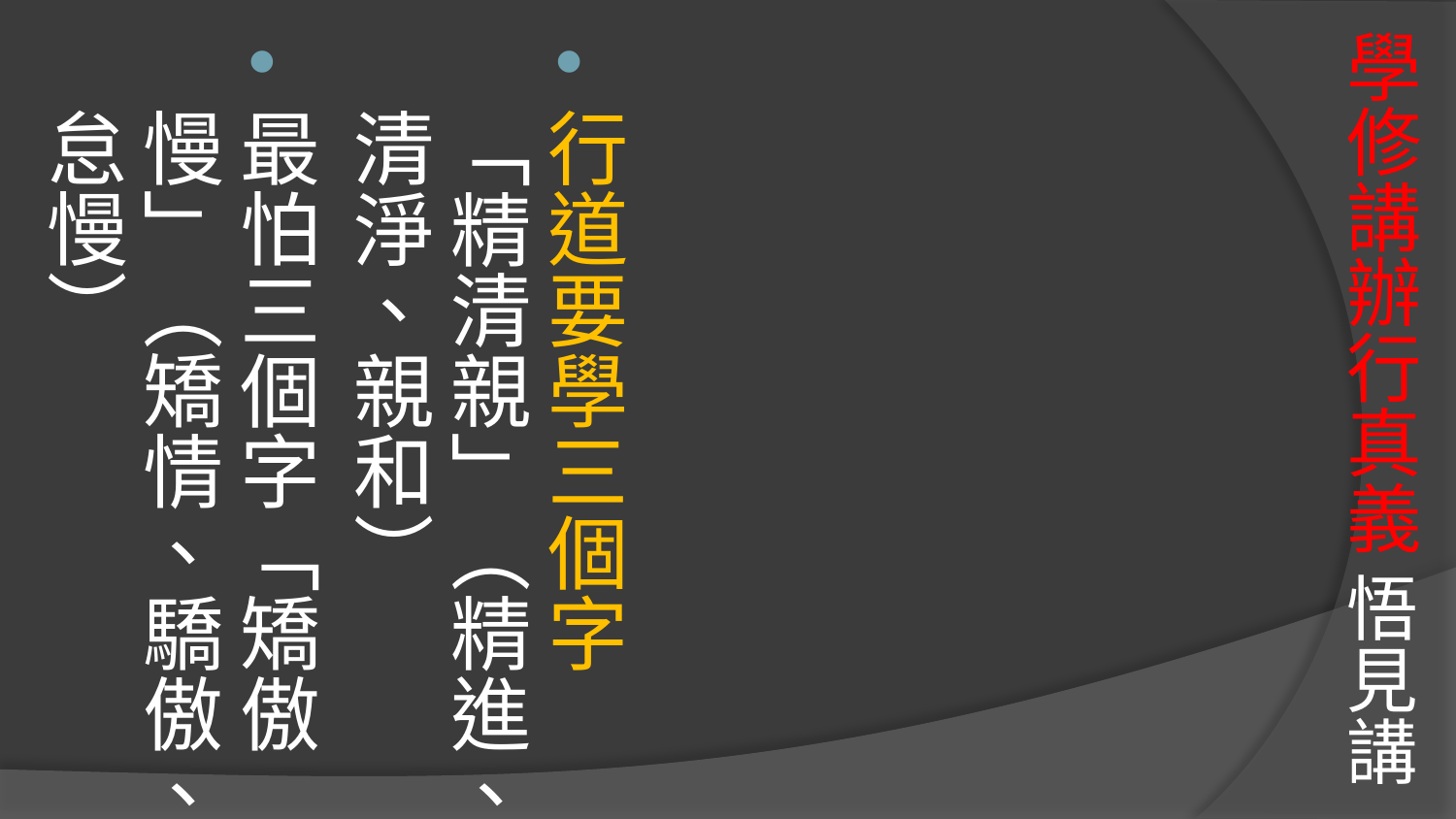

# 學修講辦行真義 悟見講
行道要學三個字「精清親」（精進、清淨、親和）
最怕三個字「矯傲慢」（矯情、驕傲、怠慢）